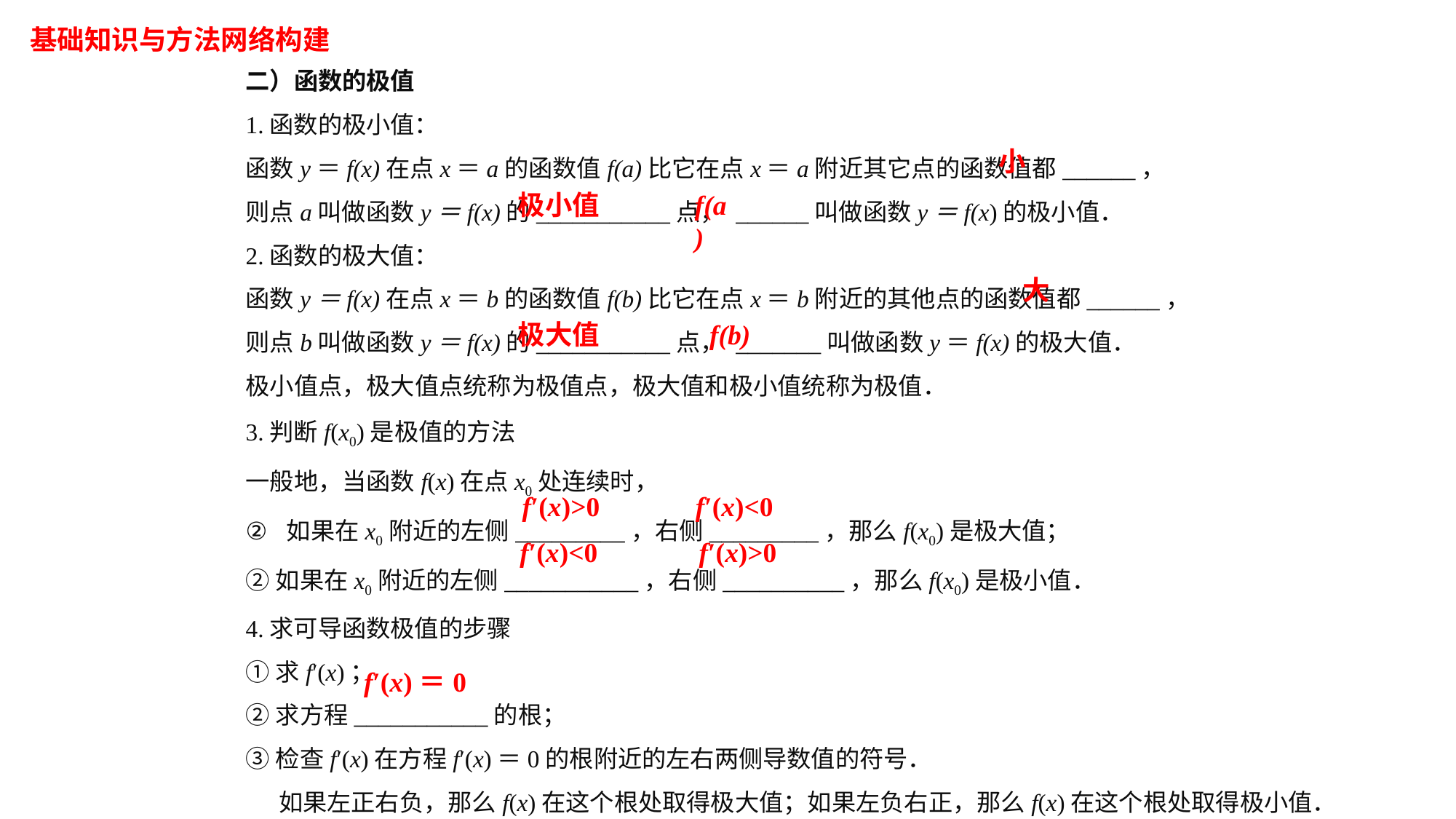

基础知识与方法网络构建
二）函数的极值
1.函数的极小值：
函数y＝f(x)在点x＝a的函数值f(a)比它在点x＝a附近其它点的函数值都______，
则点a叫做函数y＝f(x)的___________点， ______叫做函数y＝f(x)的极小值．
2.函数的极大值：
函数y＝f(x)在点x＝b的函数值f(b)比它在点x＝b附近的其他点的函数值都______，
则点b叫做函数y＝f(x)的___________点， _______叫做函数y＝f(x)的极大值．
极小值点，极大值点统称为极值点，极大值和极小值统称为极值．
3.判断f(x0)是极值的方法
一般地，当函数f(x)在点x0处连续时，
如果在x0附近的左侧_________，右侧_________，那么f(x0)是极大值；
②如果在x0附近的左侧___________，右侧__________，那么f(x0)是极小值．
4.求可导函数极值的步骤
①求f′(x)；
②求方程___________的根；
③检查f′(x)在方程f′(x)＝0的根附近的左右两侧导数值的符号．
     如果左正右负，那么f(x)在这个根处取得极大值；如果左负右正，那么f(x)在这个根处取得极小值．
小
极小值
f(a)
大
极大值
f(b)
 f′(x)>0
f′(x)<0
f′(x)<0
 f′(x)>0
f′(x)＝0